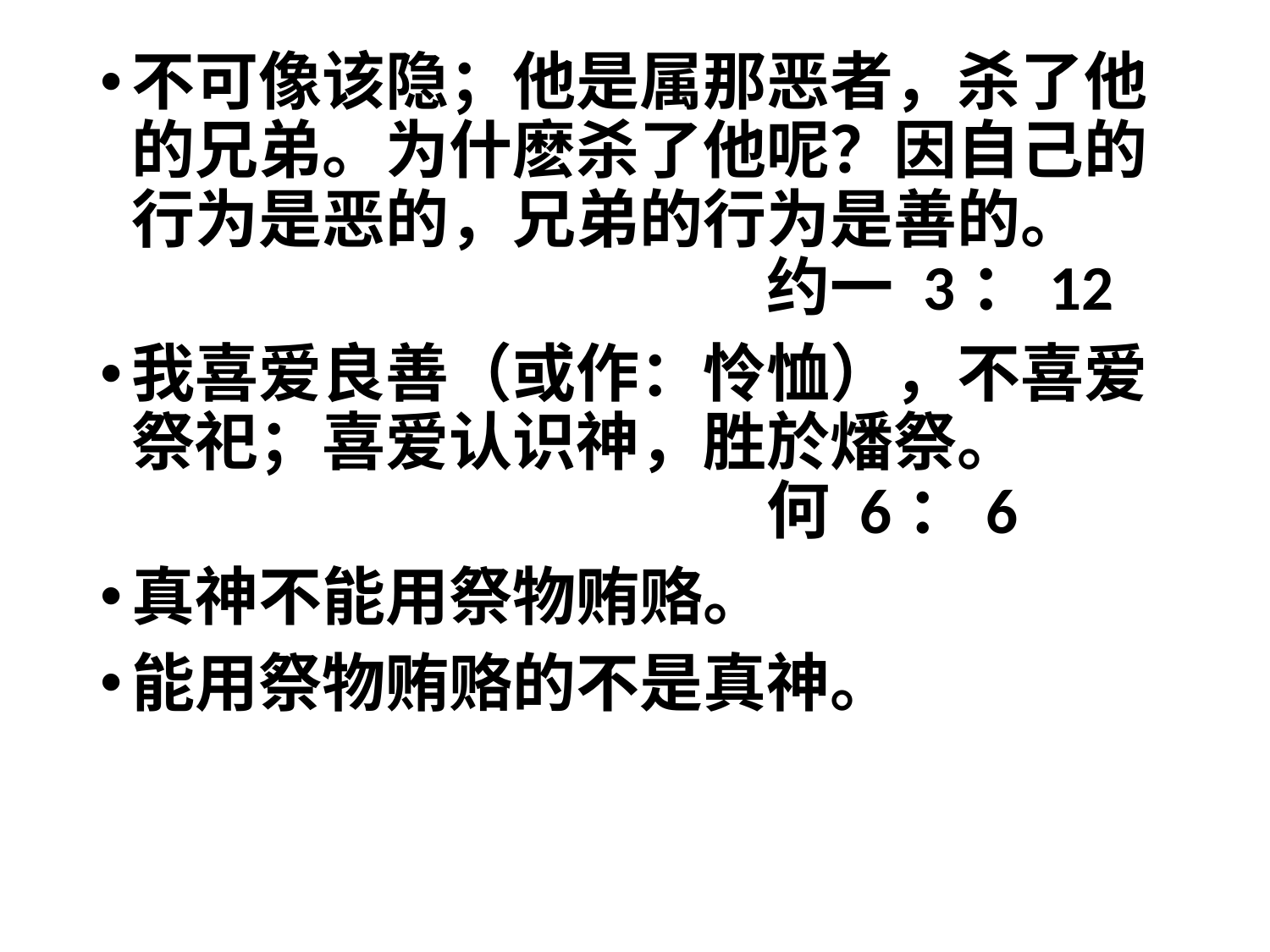

不可像该隐；他是属那恶者，杀了他的兄弟。为什麽杀了他呢？因自己的行为是恶的，兄弟的行为是善的。						约一 3：12
我喜爱良善（或作：怜恤），不喜爱祭祀；喜爱认识神，胜於燔祭。						何 6：6
真神不能用祭物贿赂。
能用祭物贿赂的不是真神。